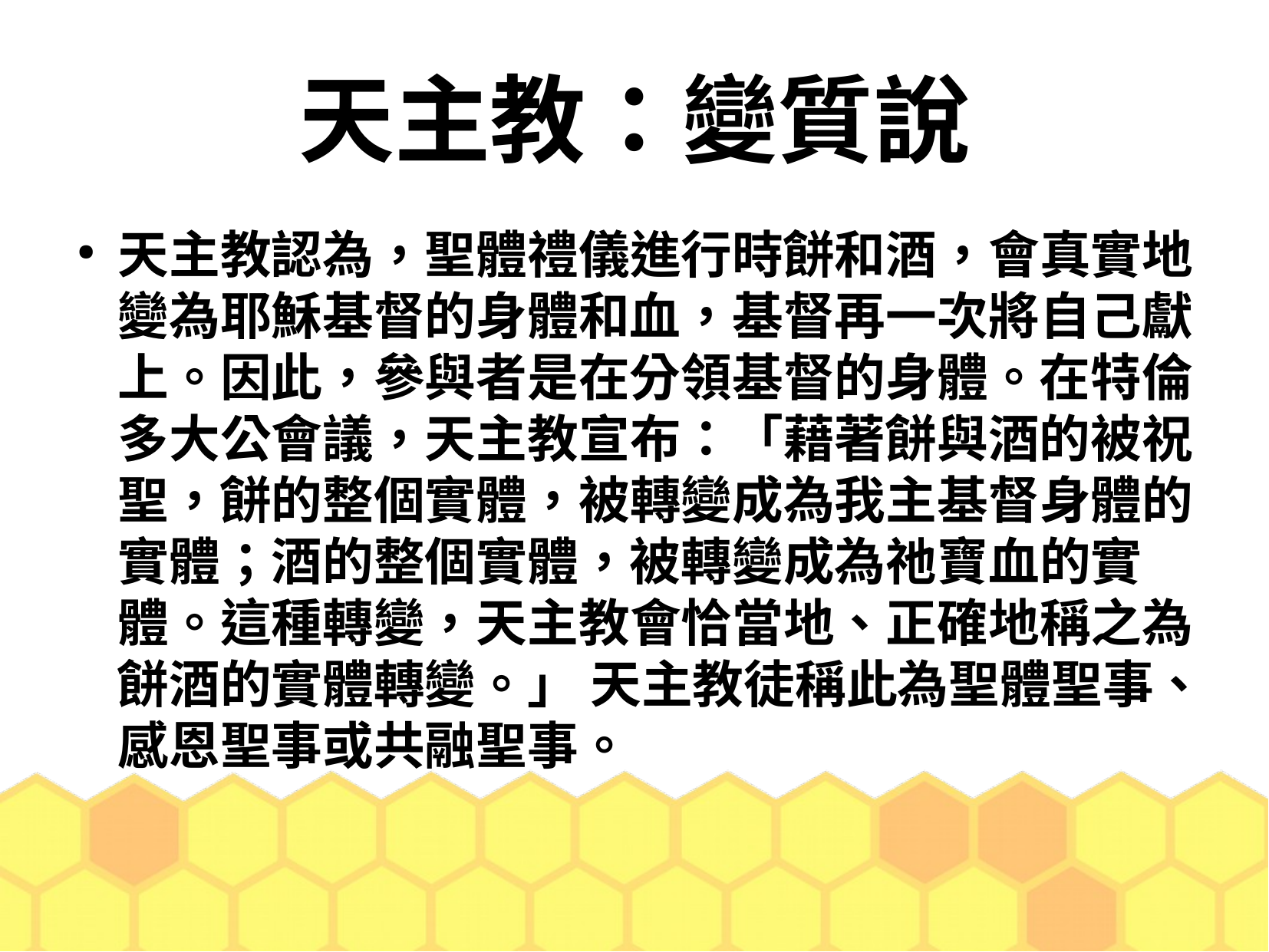

天主教：變質說
天主教認為，聖體禮儀進行時餅和酒，會真實地變為耶穌基督的身體和血，基督再一次將自己獻上。因此，參與者是在分領基督的身體。在特倫多大公會議，天主教宣布：「藉著餅與酒的被祝聖，餅的整個實體，被轉變成為我主基督身體的實體；酒的整個實體，被轉變成為祂寶血的實體。這種轉變，天主教會恰當地、正確地稱之為餅酒的實體轉變。」 天主教徒稱此為聖體聖事、感恩聖事或共融聖事。